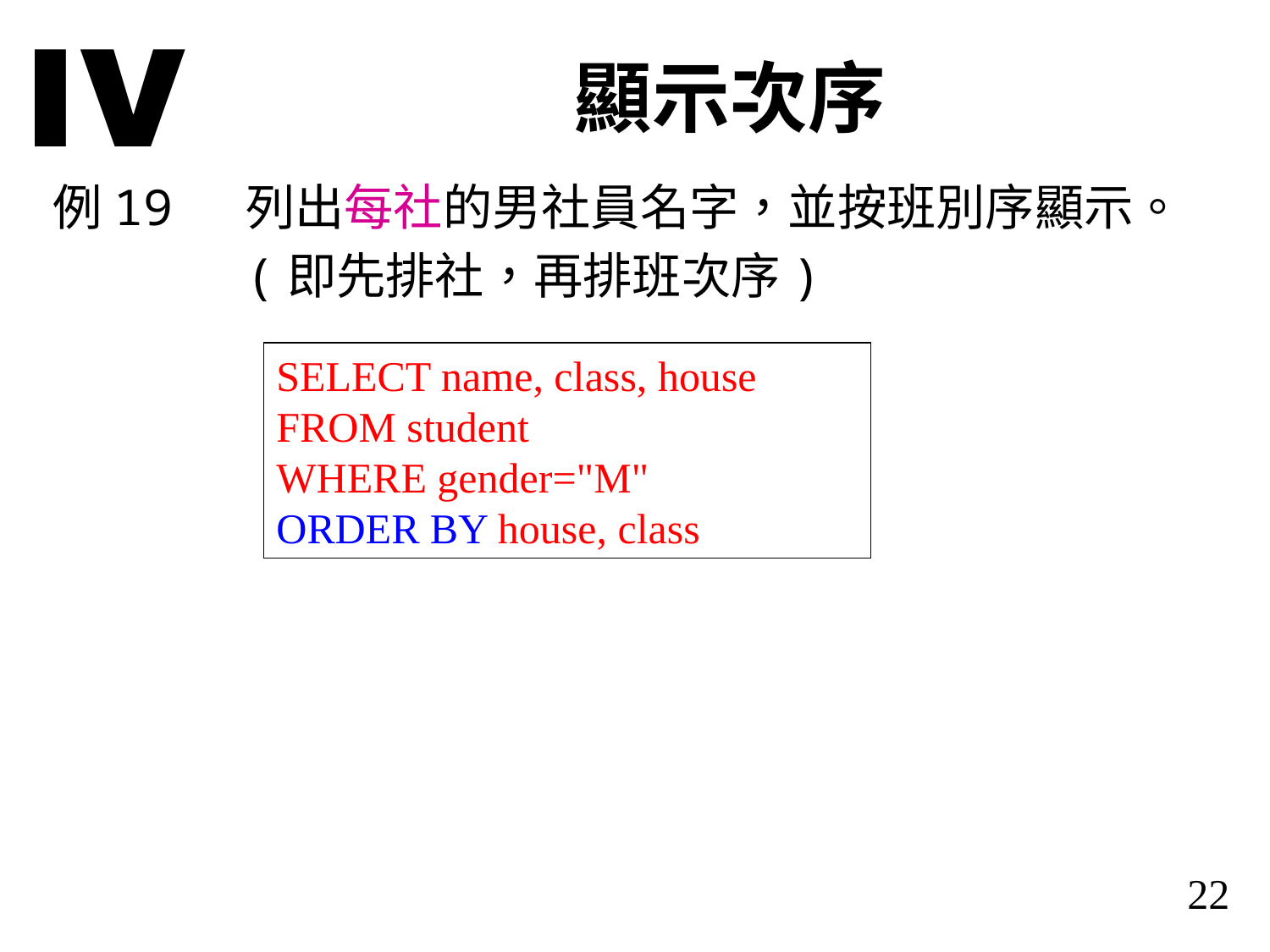

IV
顯示次序
例19	列出每社的男社員名字，並按班別序顯示。
		(即先排社，再排班次序)
SELECT name, class, house
FROM student
WHERE gender="M"
ORDER BY house, class
22